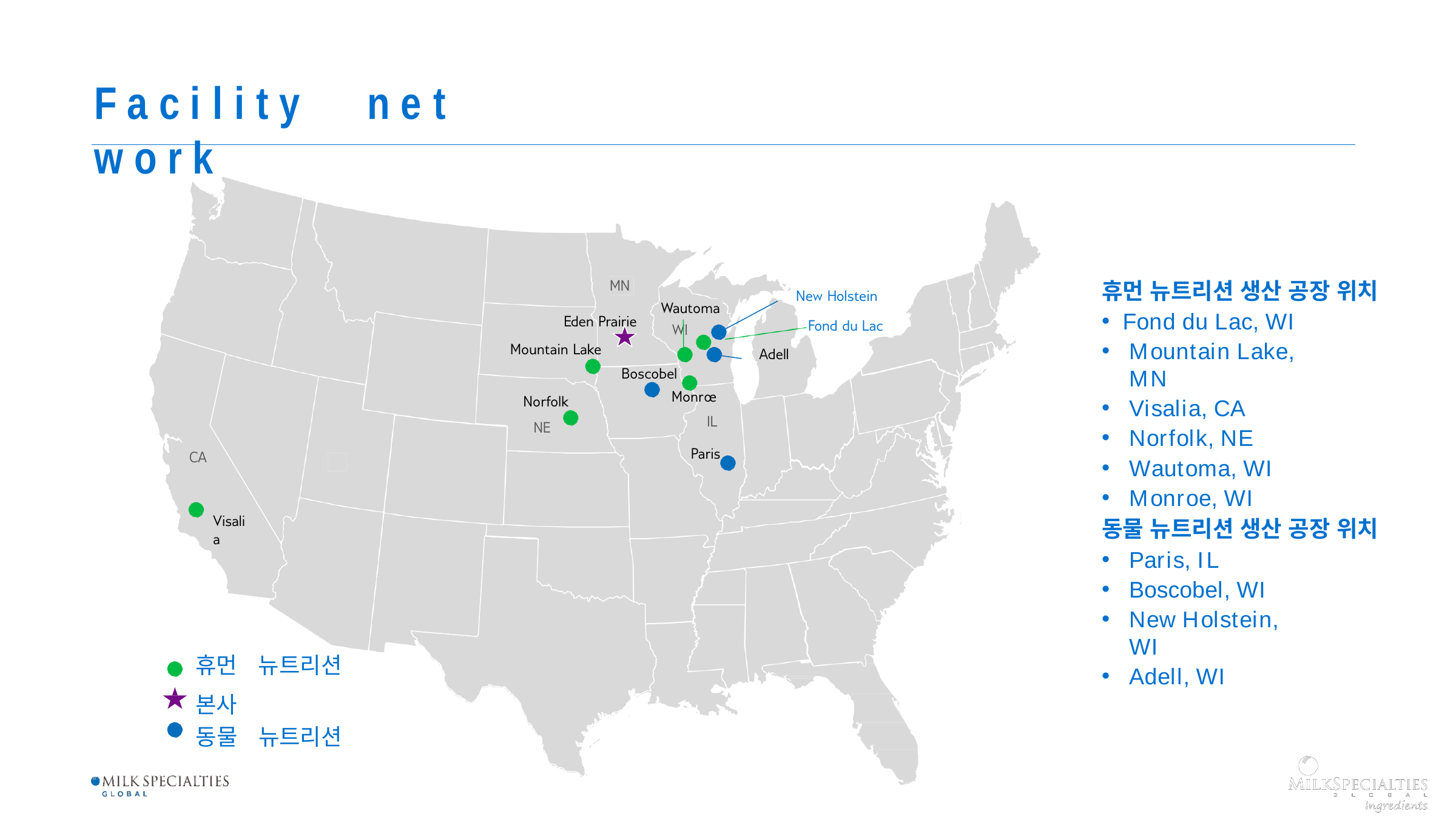

F a c i l i t y	n e t w o r k

New Holstein Fond du Lac
MN
휴먼 뉴트리션 생산 공장 위치
Fond du Lac, WI
Wautoma

Eden Prairie Mountain Lake

WI

Mountain Lake, MN
Visalia, CA
Norfolk, NE
Wautoma, WI
Monroe, WI
Adell

Boscobel
Monroe

IL

Norfolk

NE

Paris
CA

Visalia

동물 뉴트리션 생산 공장 위치

Paris, IL
Boscobel, WI
New Holstein, WI
Adell, WI

휴먼	뉴트리션 본사
동물	뉴트리션

Facilities

Confidential
|
Milk Specialties Global	|
March 19, 2020